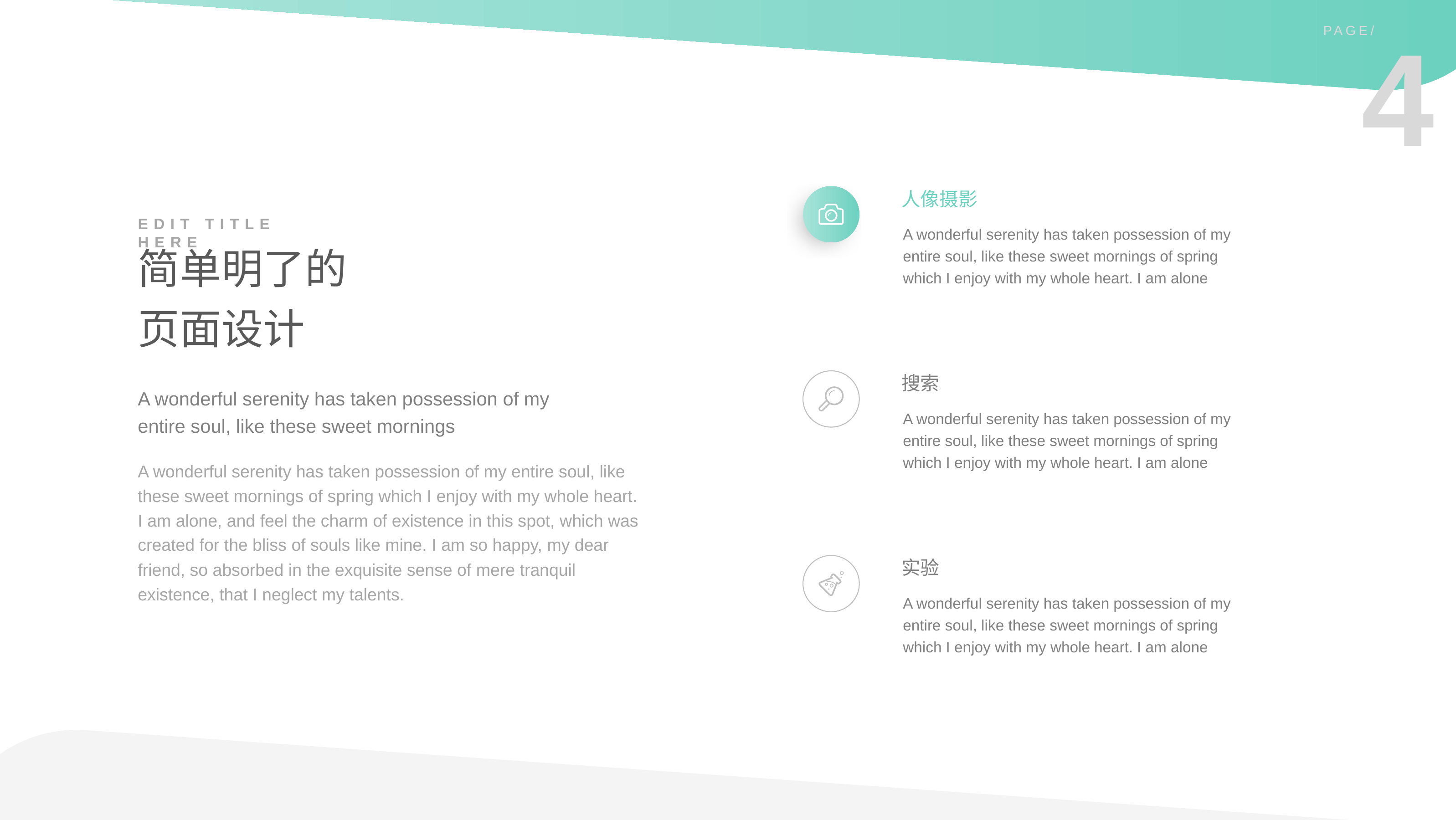

人像摄影
A wonderful serenity has taken possession of my entire soul, like these sweet mornings of spring which I enjoy with my whole heart. I am alone

EDIT TITLE HERE
简单明了的
页面设计
搜索
A wonderful serenity has taken possession of my entire soul, like these sweet mornings of spring which I enjoy with my whole heart. I am alone

A wonderful serenity has taken possession of my entire soul, like these sweet mornings
A wonderful serenity has taken possession of my entire soul, like these sweet mornings of spring which I enjoy with my whole heart. I am alone, and feel the charm of existence in this spot, which was created for the bliss of souls like mine. I am so happy, my dear friend, so absorbed in the exquisite sense of mere tranquil existence, that I neglect my talents.
实验
A wonderful serenity has taken possession of my entire soul, like these sweet mornings of spring which I enjoy with my whole heart. I am alone